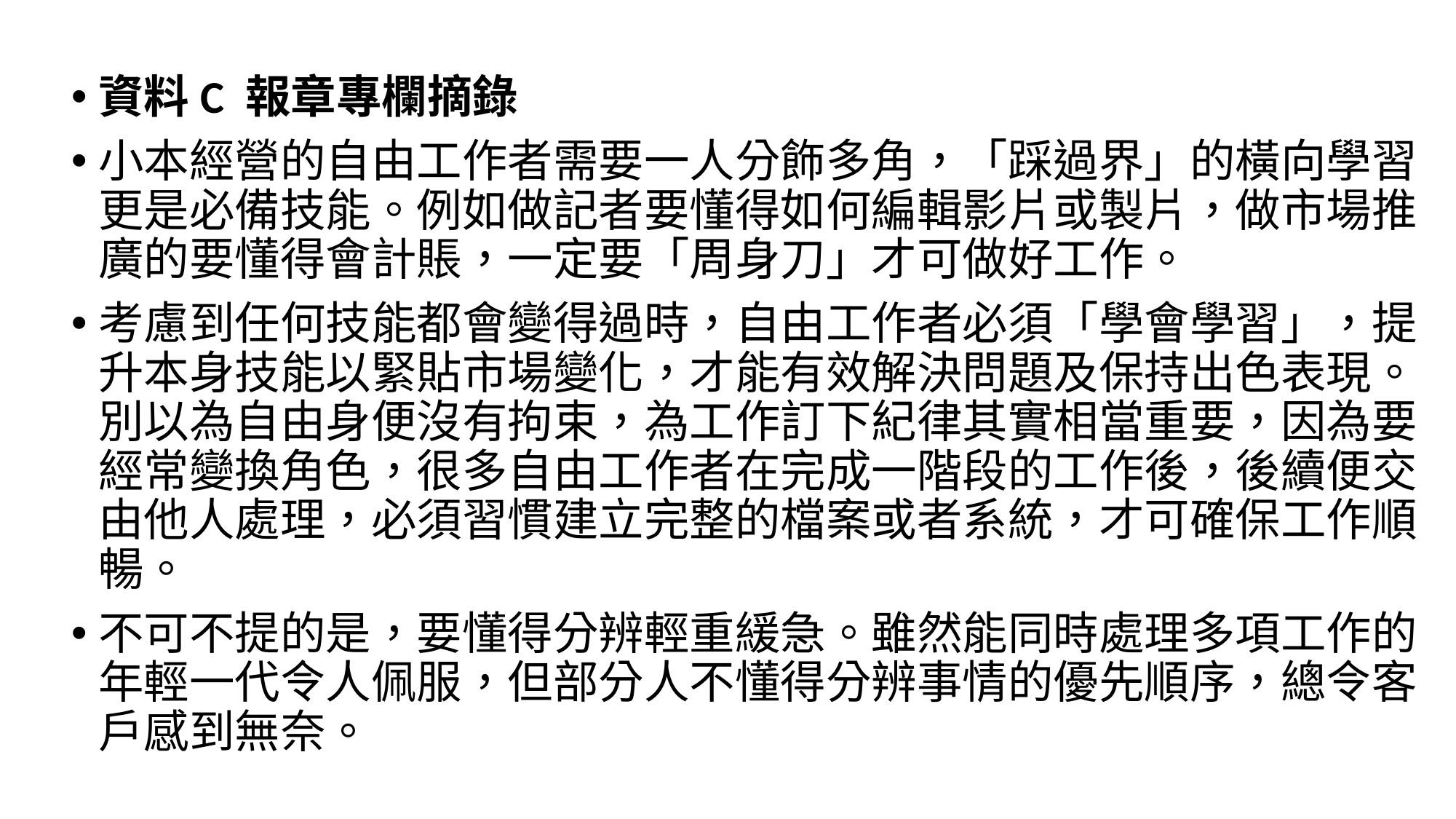

資料C 報章專欄摘錄
小本經營的自由工作者需要一人分飾多角，「踩過界」的橫向學習更是必備技能。例如做記者要懂得如何編輯影片或製片，做市場推廣的要懂得會計賬，一定要「周身刀」才可做好工作。
考慮到任何技能都會變得過時，自由工作者必須「學會學習」，提升本身技能以緊貼市場變化，才能有效解決問題及保持出色表現。別以為自由身便沒有拘束，為工作訂下紀律其實相當重要，因為要經常變換角色，很多自由工作者在完成一階段的工作後，後續便交由他人處理，必須習慣建立完整的檔案或者系統，才可確保工作順暢。
不可不提的是，要懂得分辨輕重緩急。雖然能同時處理多項工作的年輕一代令人佩服，但部分人不懂得分辨事情的優先順序，總令客戶感到無奈。